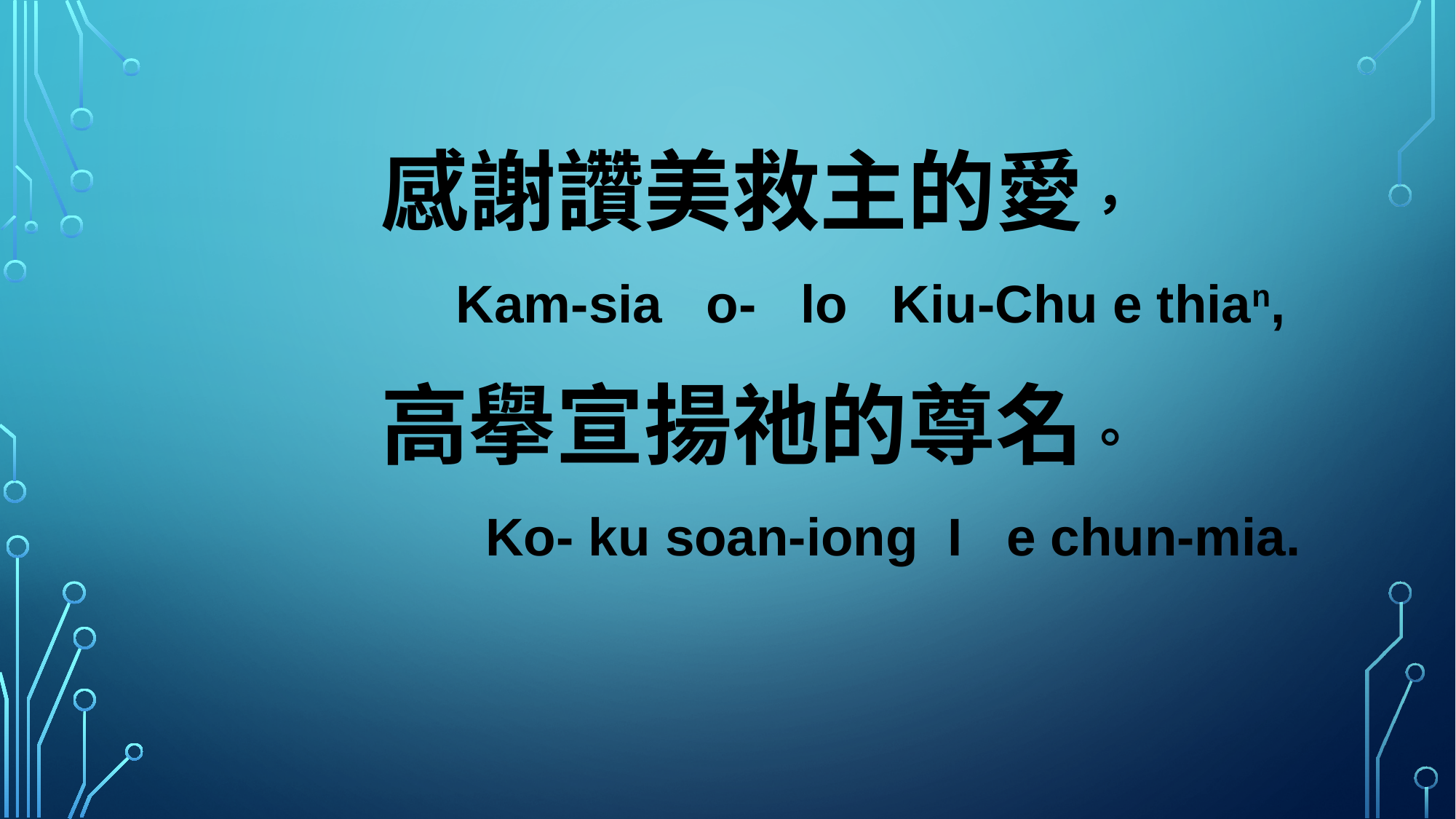

感謝讚美救主的愛，
                         Kam-sia   o-   lo   Kiu-Chu e thian,
高擧宣揚祂的尊名。
                           Ko- ku soan-iong  I   e chun-mia.